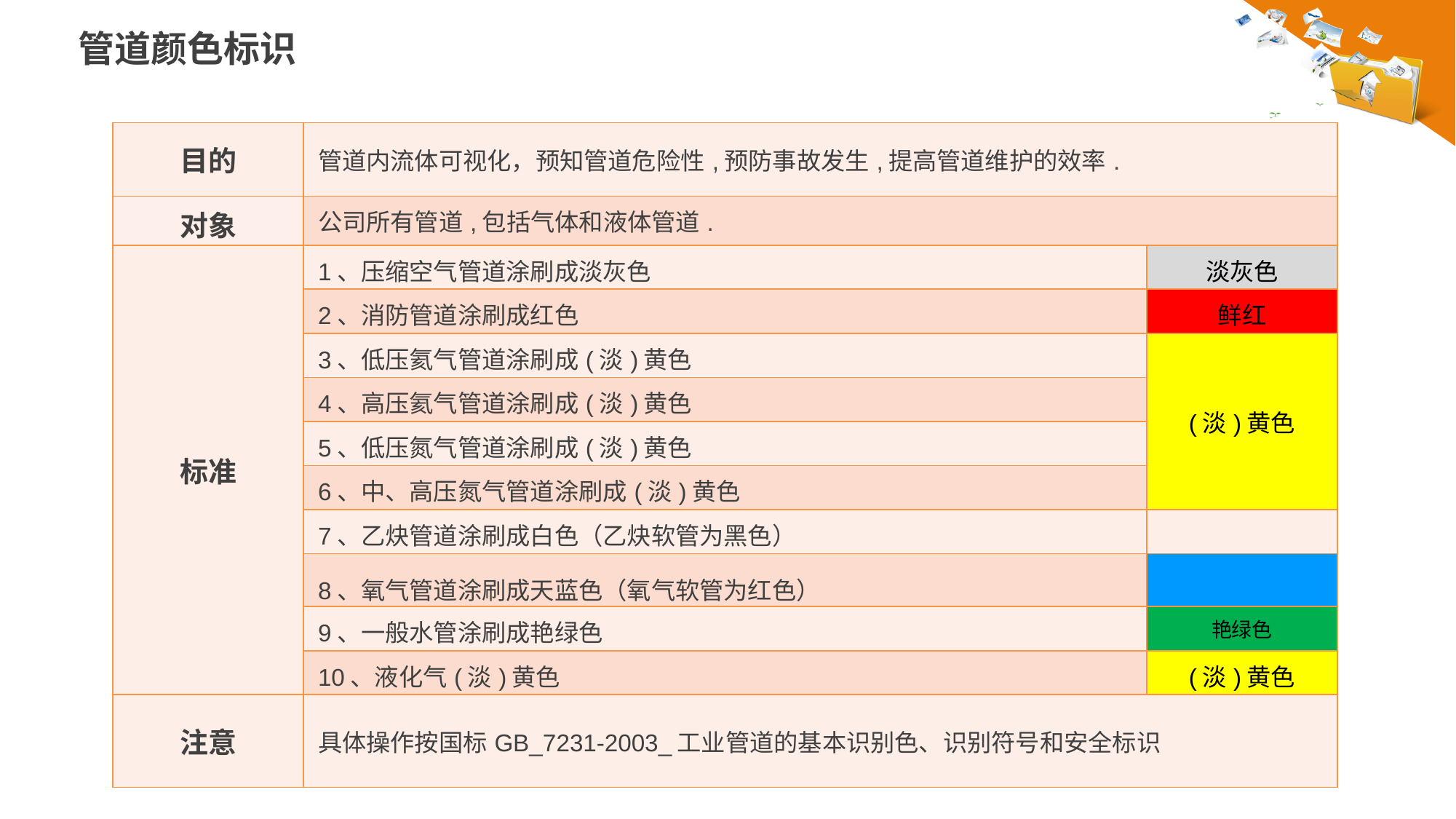

管道颜色标识
| 目的 | 管道内流体可视化，预知管道危险性,预防事故发生,提高管道维护的效率. |  |
| --- | --- | --- |
| 对象 | 公司所有管道,包括气体和液体管道. |  |
| 标准 | 1、压缩空气管道涂刷成淡灰色 | 淡灰色 |
|  | 2、消防管道涂刷成红色 | 鲜红 |
|  | 3、低压氦气管道涂刷成(淡)黄色 | (淡)黄色 |
|  | 4、高压氦气管道涂刷成(淡)黄色 |  |
|  | 5、低压氮气管道涂刷成(淡)黄色 |  |
|  | 6、中、高压氮气管道涂刷成(淡)黄色 |  |
|  | 7、乙炔管道涂刷成白色（乙炔软管为黑色） |  |
|  | 8、氧气管道涂刷成天蓝色（氧气软管为红色） |  |
|  | 9、一般水管涂刷成艳绿色 | 艳绿色 |
|  | 10、液化气(淡)黄色 | (淡)黄色 |
| 注意 | 具体操作按国标GB\_7231-2003\_工业管道的基本识别色、识别符号和安全标识 |  |